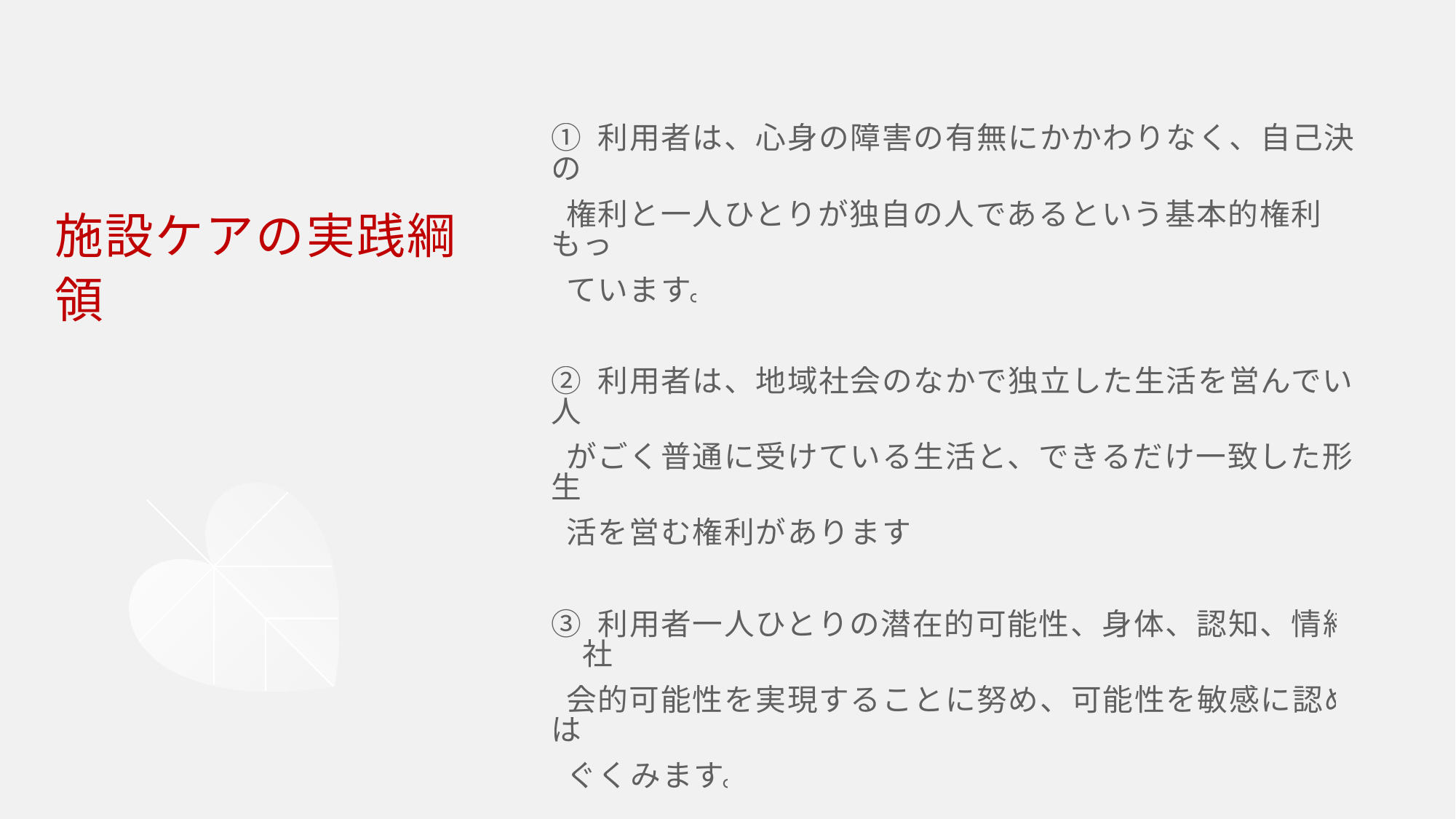

① 利用者は、心身の障害の有無にかかわりなく、自己決定の
 権利と一人ひとりが独自の人であるという基本的権利をもっ
 ています。

② 利用者は、地域社会のなかで独立した生活を営んでいる人
 がごく普通に受けている生活と、できるだけ一致した形で生
 活を営む権利があります。

③ 利用者一人ひとりの潜在的可能性、身体、認知、情緒、　社
 会的可能性を実現することに努め、可能性を敏感に認め、は
 ぐくみます。
# 施設ケアの実践綱領